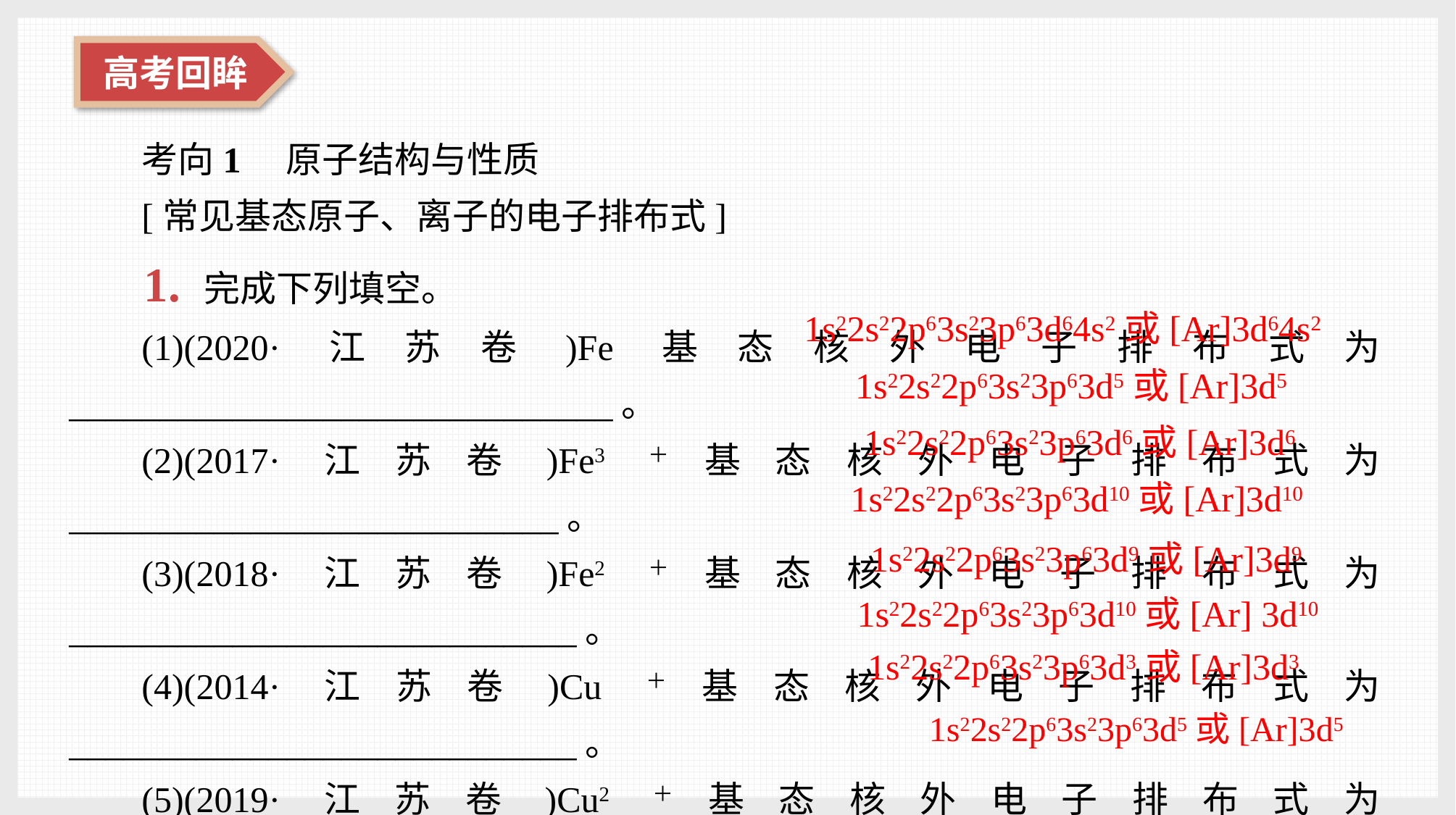

考向1　原子结构与性质
[常见基态原子、离子的电子排布式]
1. 完成下列填空。
(1)(2020·江苏卷)Fe基态核外电子排布式为______________________________。
(2)(2017·江苏卷)Fe3＋基态核外电子排布式为___________________________。
(3)(2018·江苏卷)Fe2＋基态核外电子排布式为____________________________。
(4)(2014·江苏卷)Cu＋基态核外电子排布式为____________________________。
(5)(2019·江苏卷)Cu2＋基态核外电子排布式为___________________________。
(6)(2016·江苏卷)Zn2＋基态核外电子排布式为____________________________。
(7)(2015·江苏卷)Cr3＋基态核外电子排布式为____________________________。
(8)(2012·江苏卷)Mn2＋基态的电子排布式可表示为_______________________。
1s22s22p63s23p63d64s2或[Ar]3d64s2
1s22s22p63s23p63d5或[Ar]3d5
1s22s22p63s23p63d6或[Ar]3d6
1s22s22p63s23p63d10或[Ar]3d10
1s22s22p63s23p63d9或[Ar]3d9
1s22s22p63s23p63d10或[Ar] 3d10
1s22s22p63s23p63d3或[Ar]3d3
1s22s22p63s23p63d5或[Ar]3d5